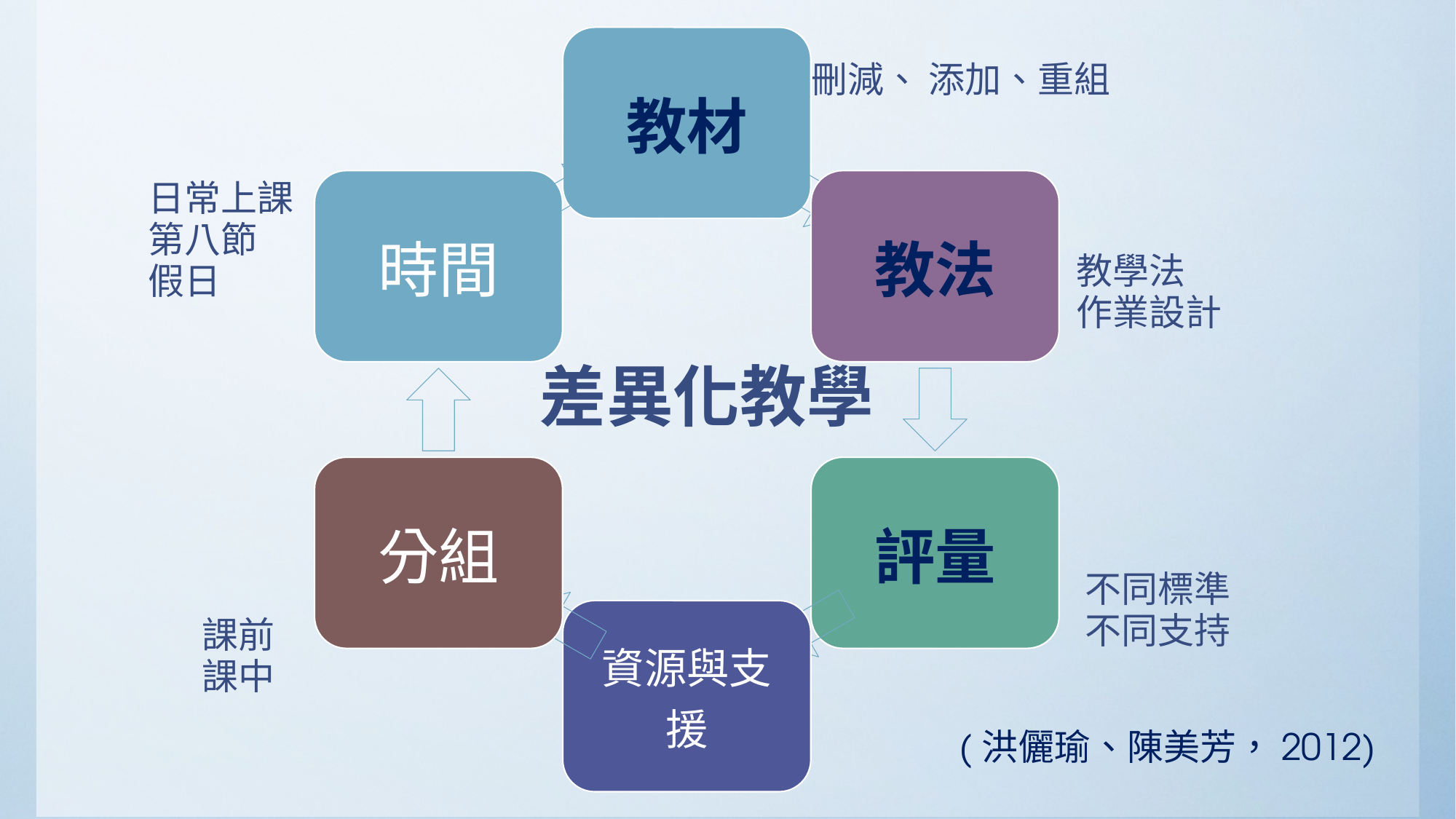

教材
教法
評量
資源與支援
分組
時間
刪減、 添加、重組
日常上課
第八節
假日
教學法
作業設計
差異化教學
不同標準
不同支持
課前
課中
(洪儷瑜、陳美芳，2012)